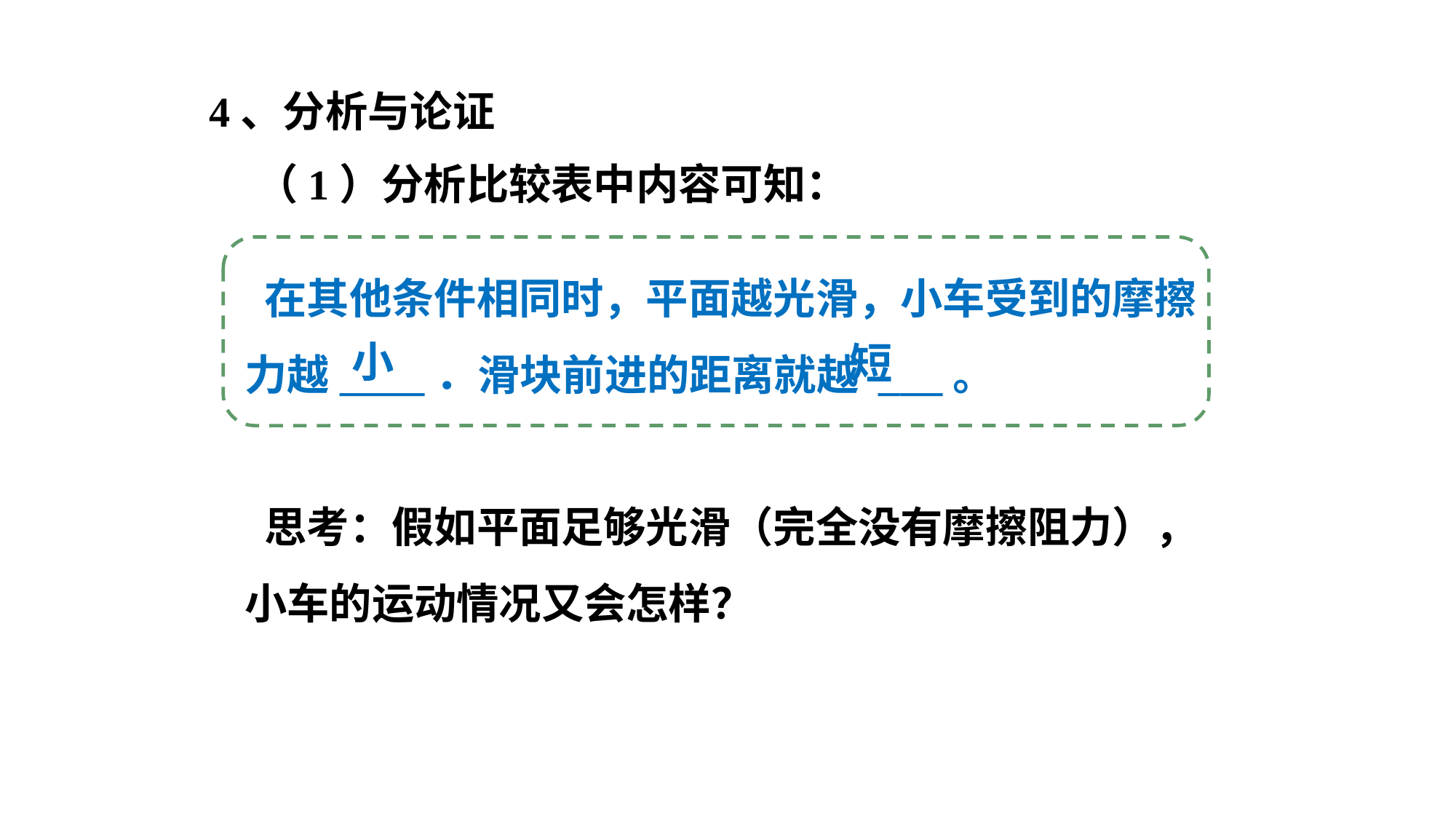

4、分析与论证
 （1）分析比较表中内容可知：

 在其他条件相同时，平面越光滑，小车受到的摩擦力越____．滑块前进的距离就越 ___。
小
短
 思考：假如平面足够光滑（完全没有摩擦阻力），小车的运动情况又会怎样？